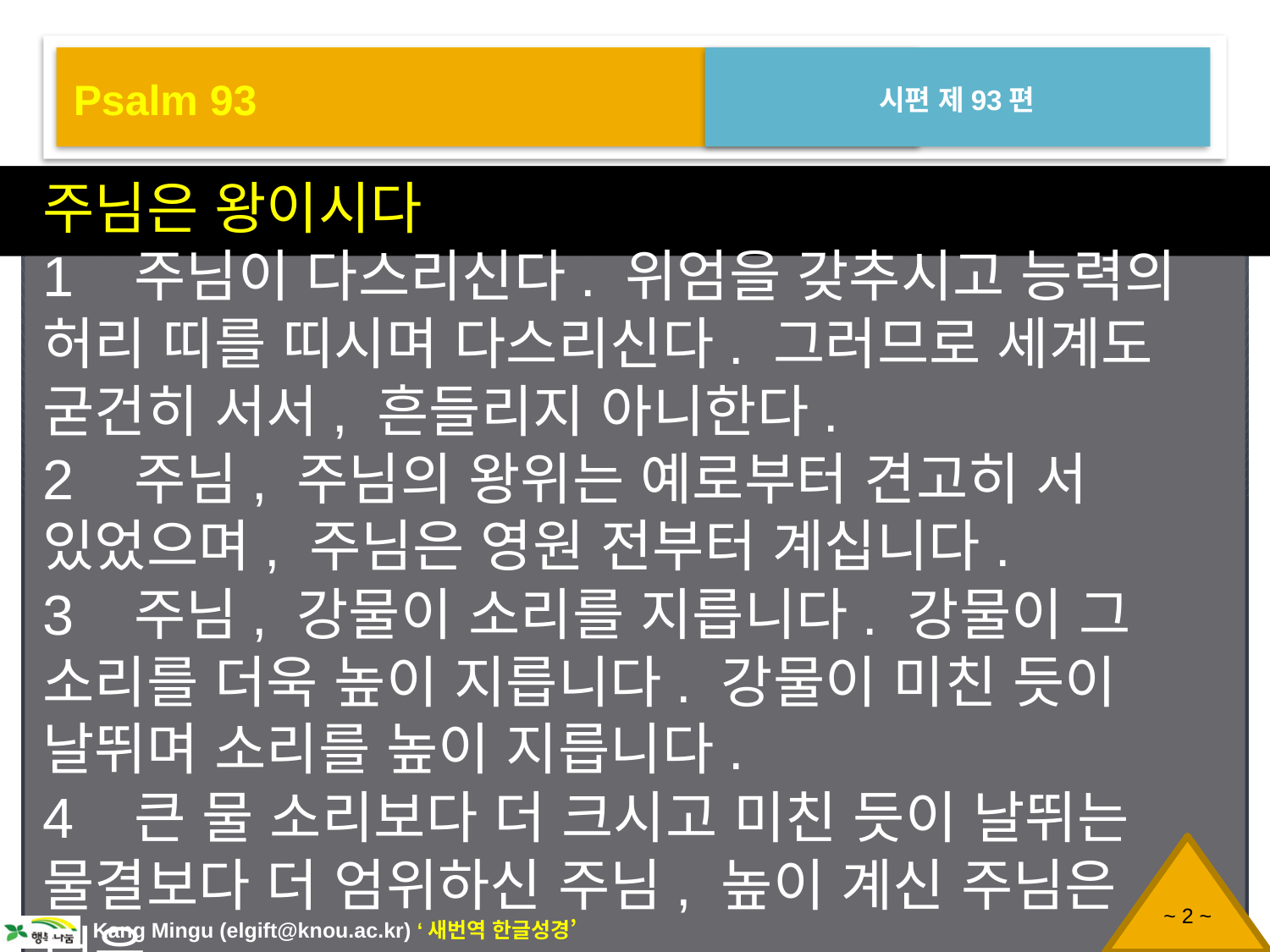

Psalm 93
시편 제93편
주님은 왕이시다
1   주님이 다스리신다. 위엄을 갖추시고 능력의 허리 띠를 띠시며 다스리신다. 그러므로 세계도 굳건히 서서, 흔들리지 아니한다.
2   주님, 주님의 왕위는 예로부터 견고히 서 있었으며, 주님은 영원 전부터 계십니다.
3   주님, 강물이 소리를 지릅니다. 강물이 그 소리를 더욱 높이 지릅니다. 강물이 미친 듯이 날뛰며 소리를 높이 지릅니다.
4   큰 물 소리보다 더 크시고 미친 듯이 날뛰는 물결보다 더 엄위하신 주님, 높이 계신 주님은 더욱